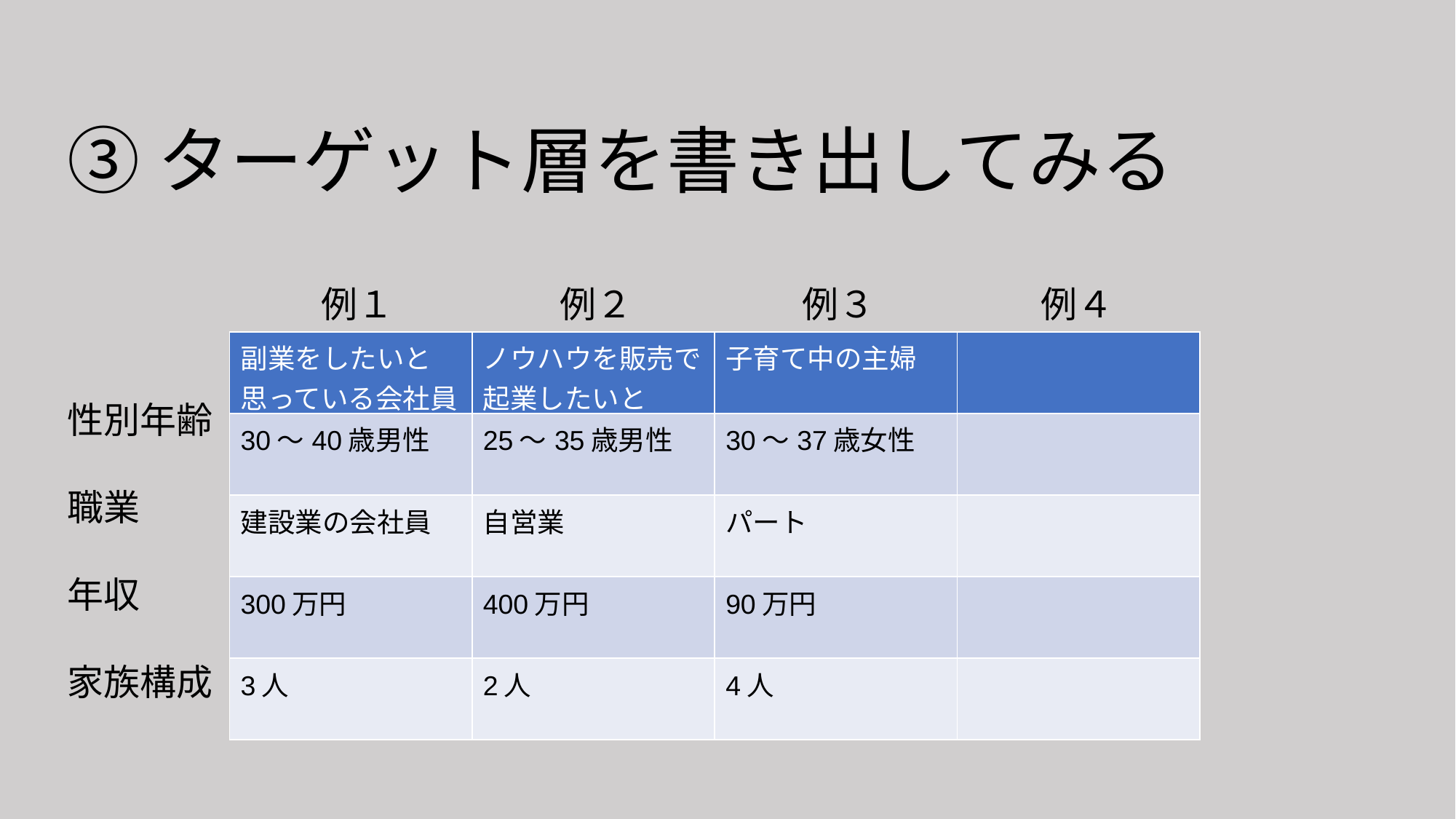

③ターゲット層を書き出してみる
例１
例２
例３
例４

性別年齢
職業
年収
家族構成

| 副業をしたいと思っている会社員 | ノウハウを販売で起業したいと | 子育て中の主婦 |  |
| --- | --- | --- | --- |
| 30〜40歳男性 | 25〜35歳男性 | 30〜37歳女性 |  |
| 建設業の会社員 | 自営業 | パート |  |
| 300万円 | 400万円 | 90万円 |  |
| 3人 | 2人 | 4人 |  |